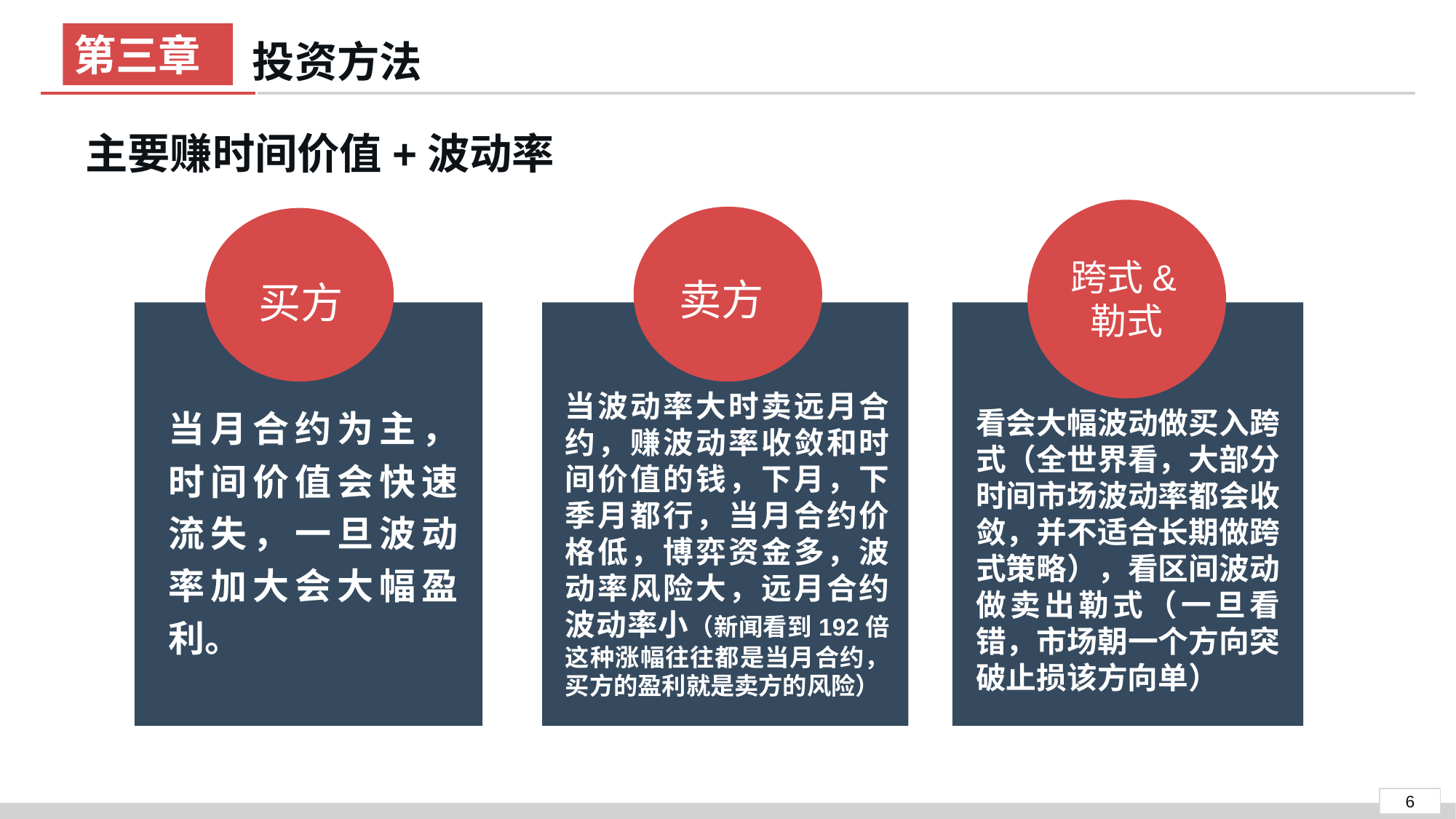

第三章
投资方法
主要赚时间价值+波动率

跨式&勒式
卖方
买方

当波动率大时卖远月合约，赚波动率收敛和时间价值的钱，下月，下季月都行，当月合约价格低，博弈资金多，波动率风险大，远月合约波动率小（新闻看到192倍这种涨幅往往都是当月合约，买方的盈利就是卖方的风险）
当月合约为主，时间价值会快速流失，一旦波动率加大会大幅盈利。
看会大幅波动做买入跨式（全世界看，大部分时间市场波动率都会收敛，并不适合长期做跨式策略），看区间波动做卖出勒式（一旦看错，市场朝一个方向突破止损该方向单）